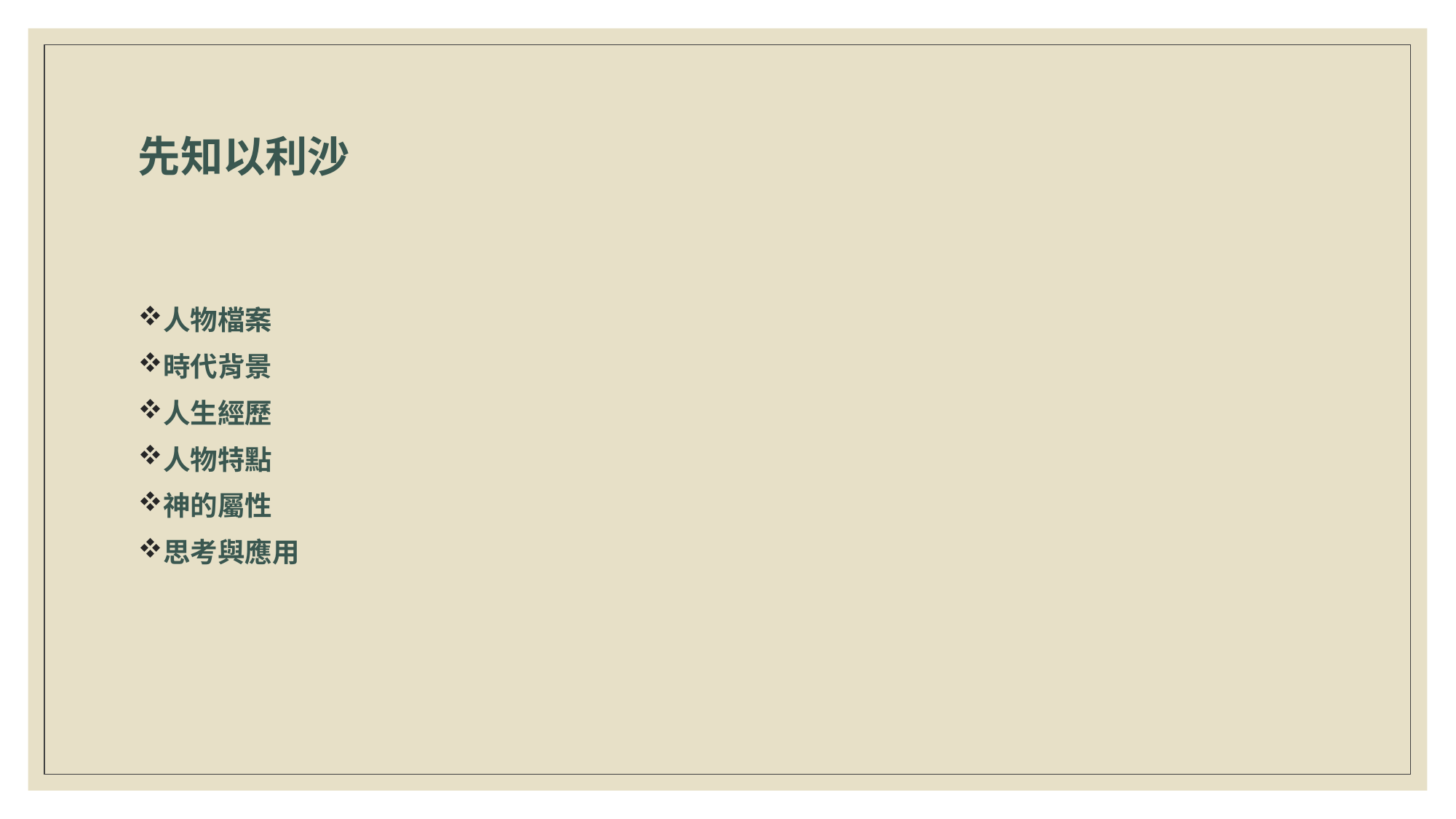

# 先知以利沙

人物檔案
時代背景
人生經歷
人物特點
神的屬性
思考與應用